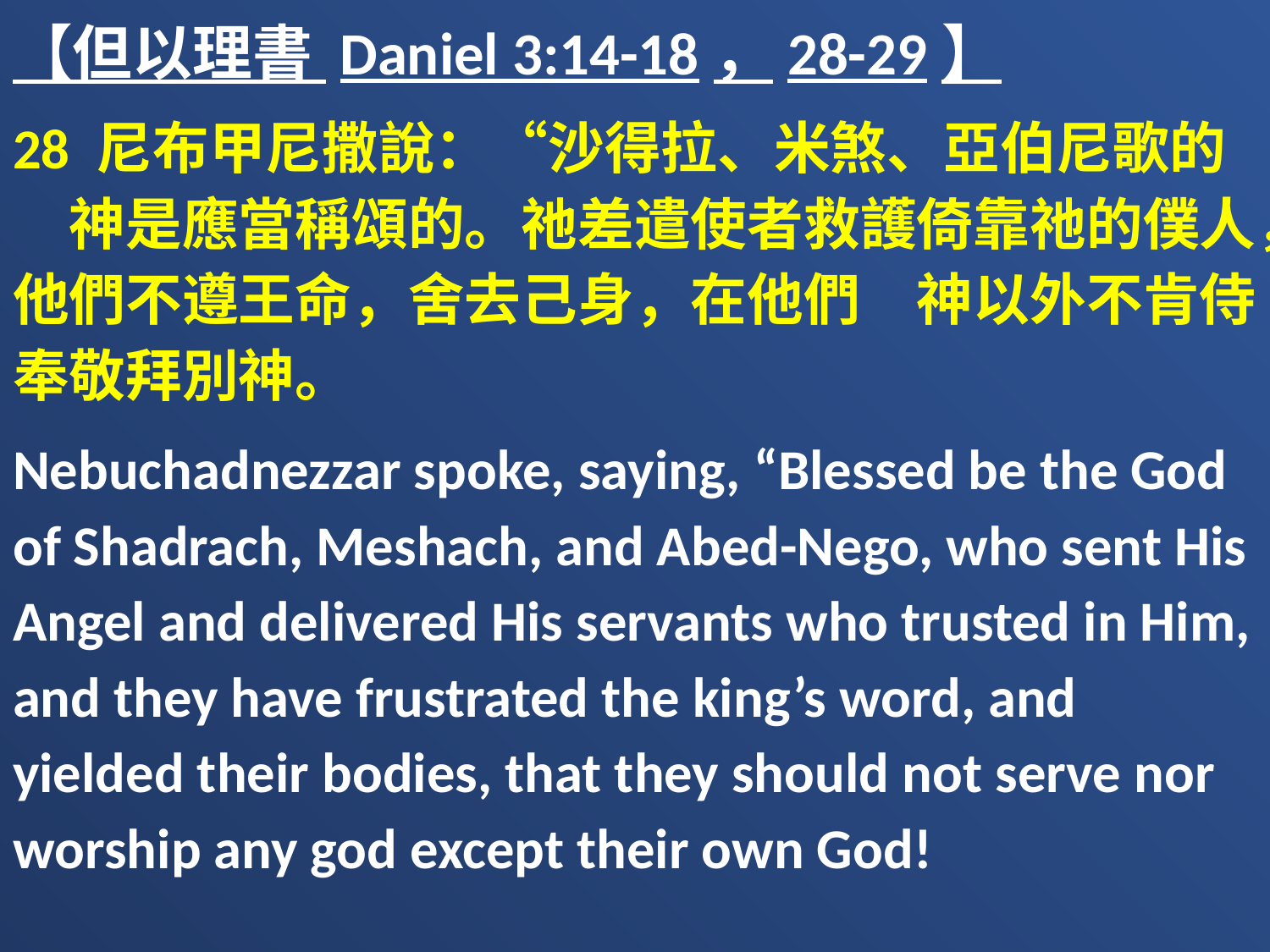

【但以理書 Daniel 3:14-18，28-29】
28 尼布甲尼撒說：“沙得拉、米煞、亞伯尼歌的　神是應當稱頌的。祂差遣使者救護倚靠祂的僕人，他們不遵王命，舍去己身，在他們　神以外不肯侍奉敬拜別神。
Nebuchadnezzar spoke, saying, “Blessed be the God of Shadrach, Meshach, and Abed-Nego, who sent His Angel and delivered His servants who trusted in Him, and they have frustrated the king’s word, and yielded their bodies, that they should not serve nor worship any god except their own God!